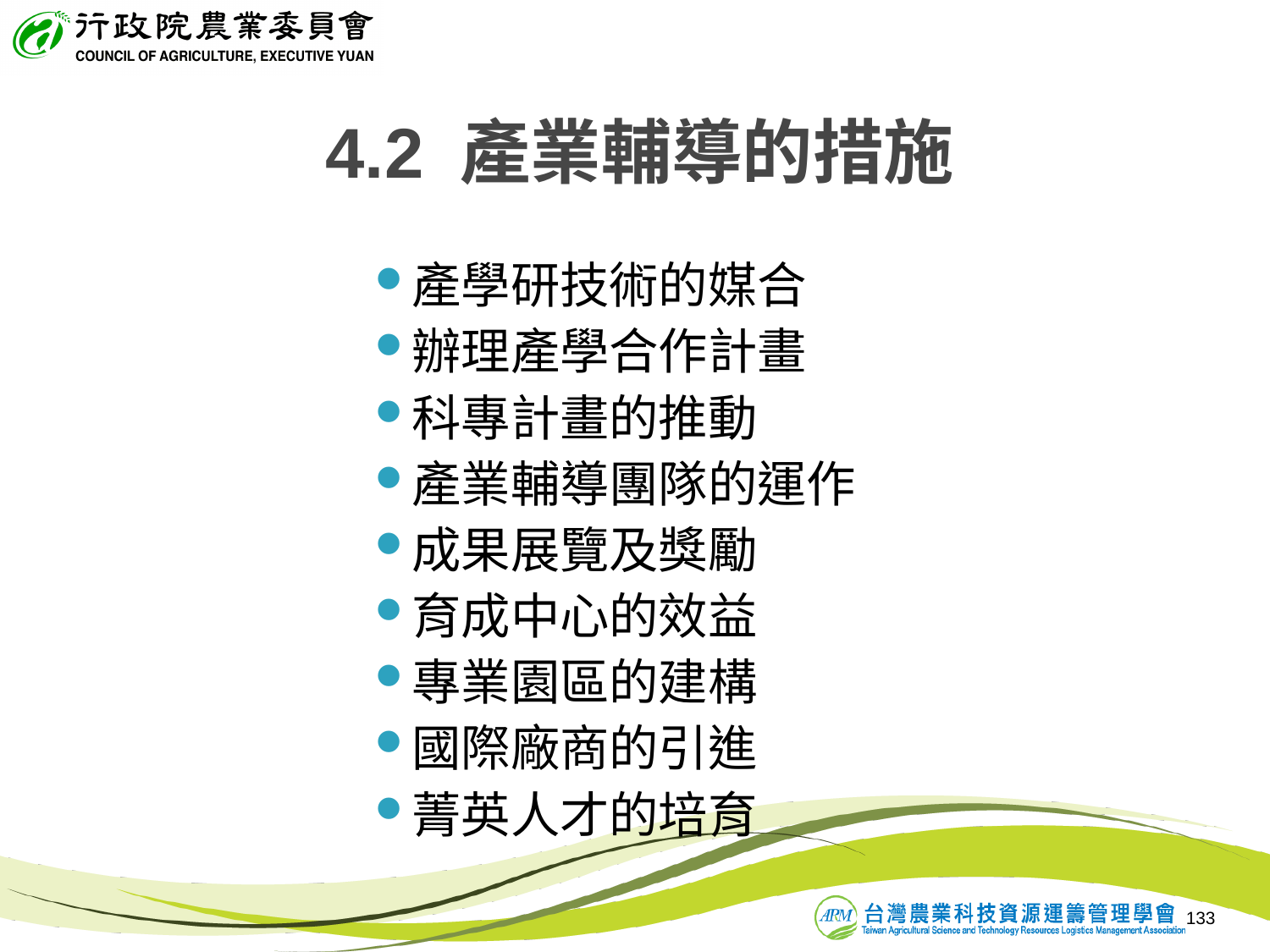

# 4.2 產業輔導的措施
產學研技術的媒合
辦理產學合作計畫
科專計畫的推動
產業輔導團隊的運作
成果展覽及獎勵
育成中心的效益
專業園區的建構
國際廠商的引進
菁英人才的培育
133